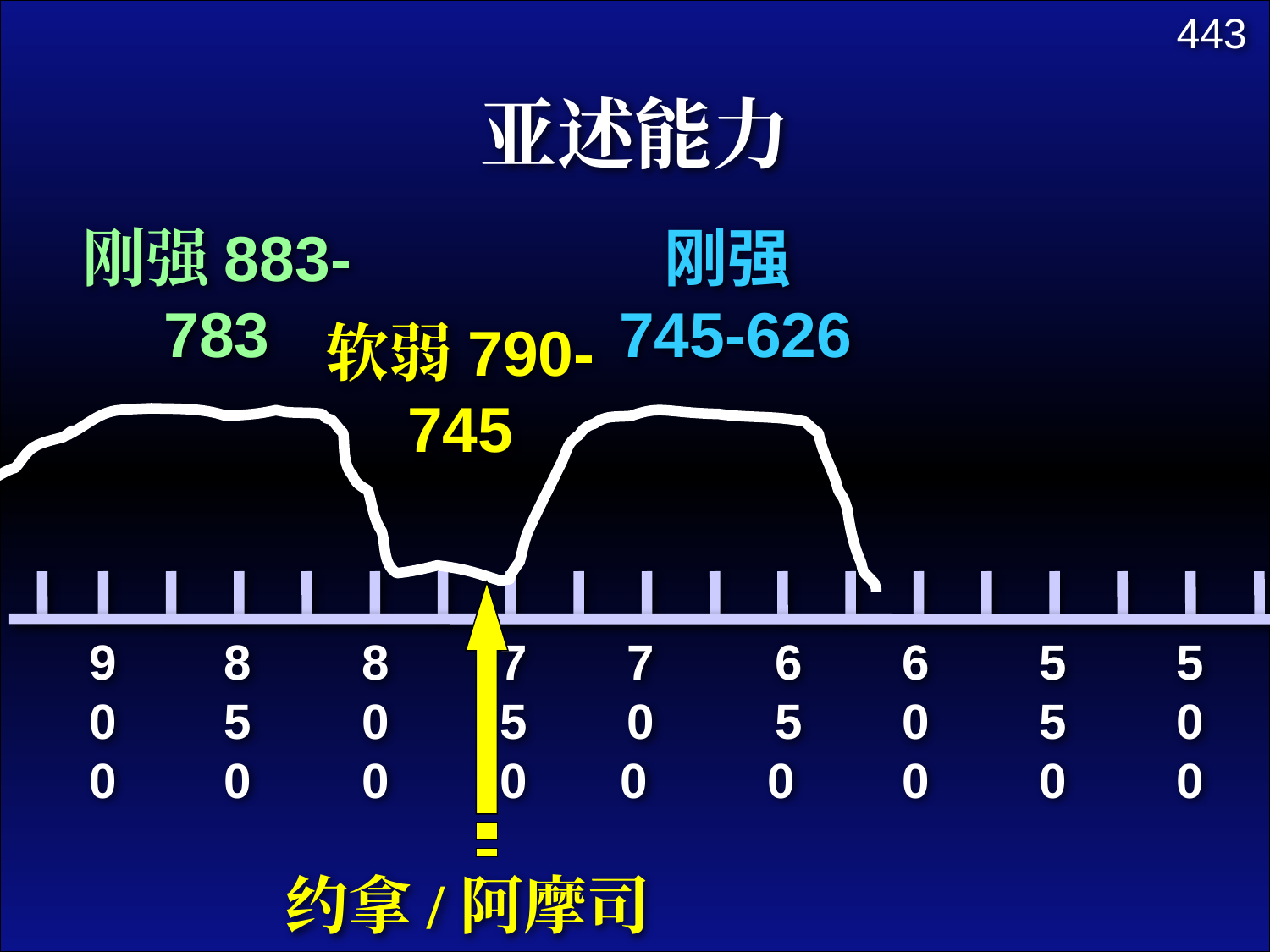

443
亚述能力
刚强883-783
刚强745-626
软弱790-745

900
850
800
750
70 0
65 0
600
550
500

约拿/阿摩司